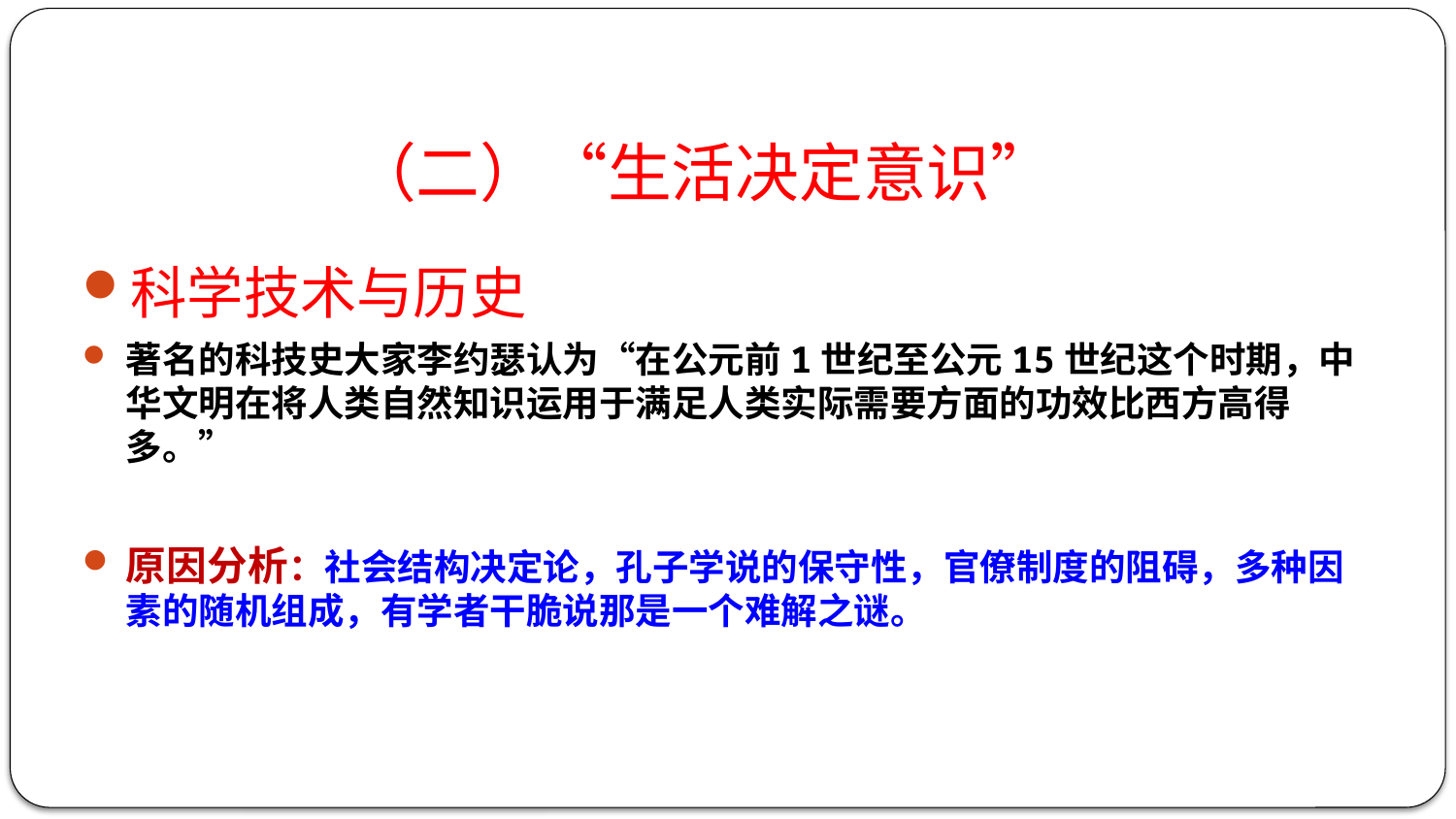

# （二）“生活决定意识”
科学技术与历史
著名的科技史大家李约瑟认为“在公元前1世纪至公元15世纪这个时期，中华文明在将人类自然知识运用于满足人类实际需要方面的功效比西方高得多。”

原因分析：社会结构决定论，孔子学说的保守性，官僚制度的阻碍，多种因素的随机组成，有学者干脆说那是一个难解之谜。